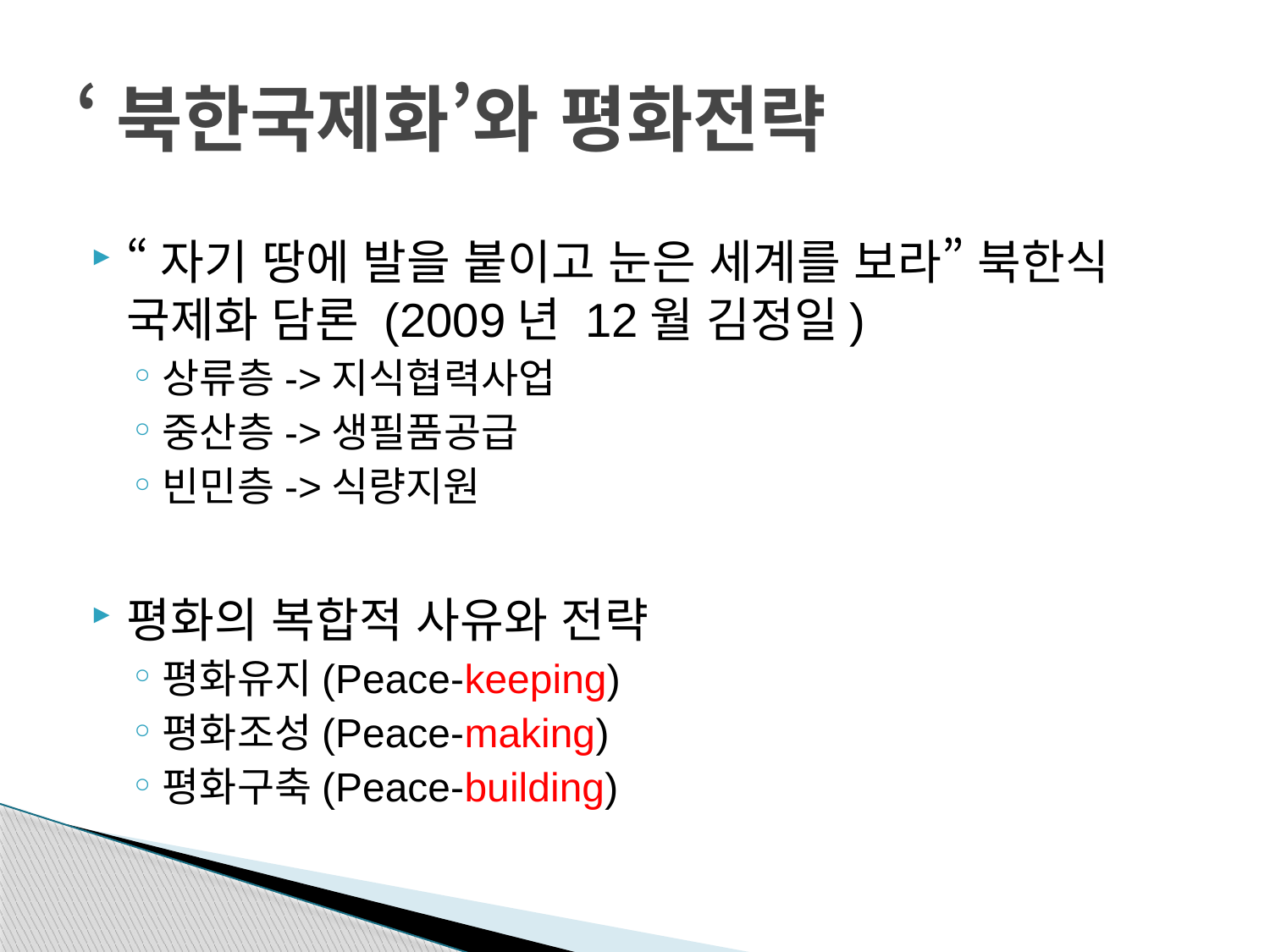

# ‘북한국제화’와 평화전략
“자기 땅에 발을 붙이고 눈은 세계를 보라” 북한식 국제화 담론 (2009년 12월 김정일)
상류층->지식협력사업
중산층->생필품공급
빈민층->식량지원

평화의 복합적 사유와 전략
평화유지(Peace-keeping)
평화조성(Peace-making)
평화구축(Peace-building)